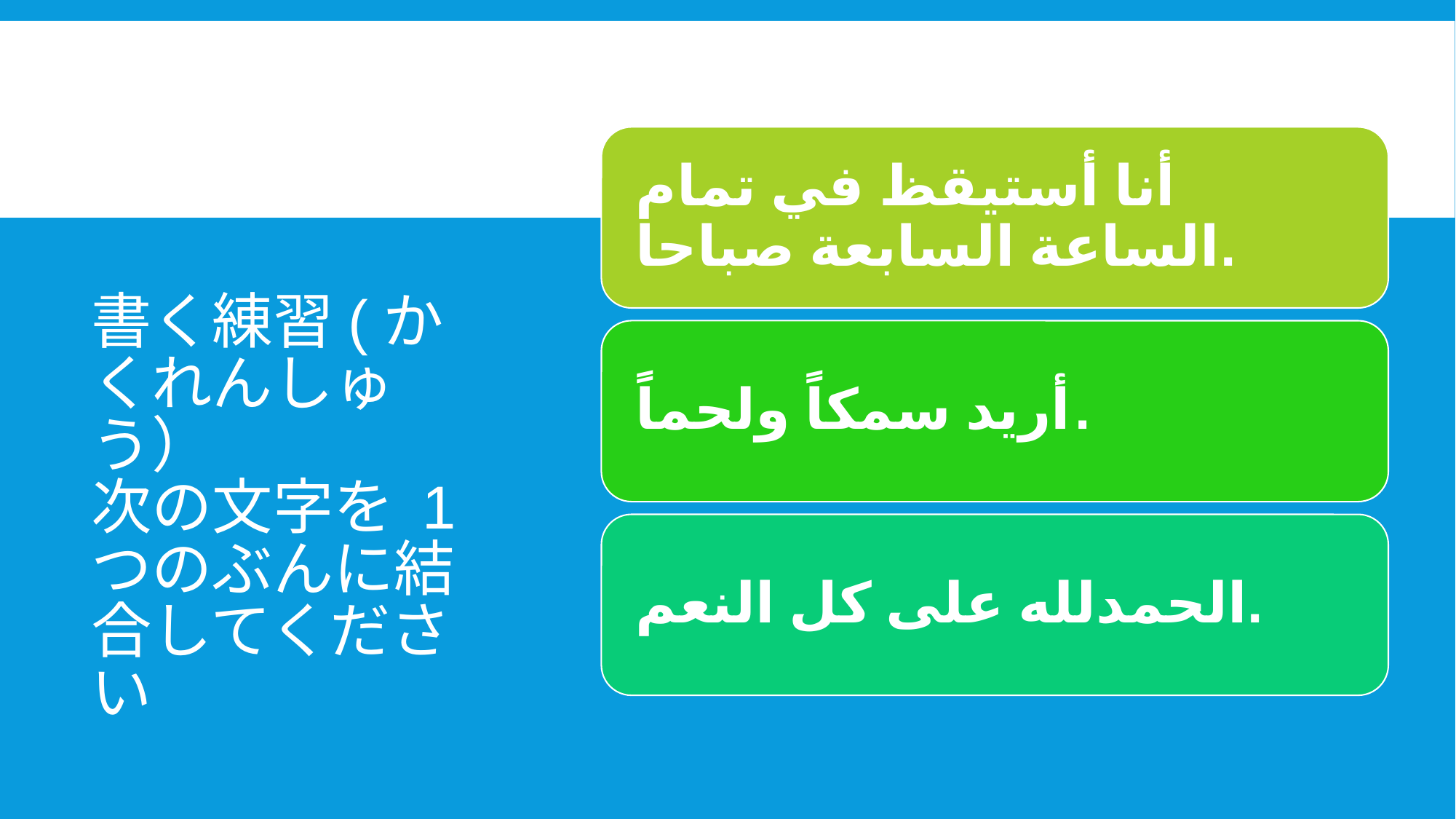

# 書く練習(かくれんしゅう） 次の文字を 1 つのぶんに結合してください
書く練習(かくれんしゅう）
次の文字を 1 つのぶんに結合してください
أنا أستيقظ في تمام الساعة السابعة صباحا.
أريد سمكاً ولحماً.
الحمدلله على كل النعم.